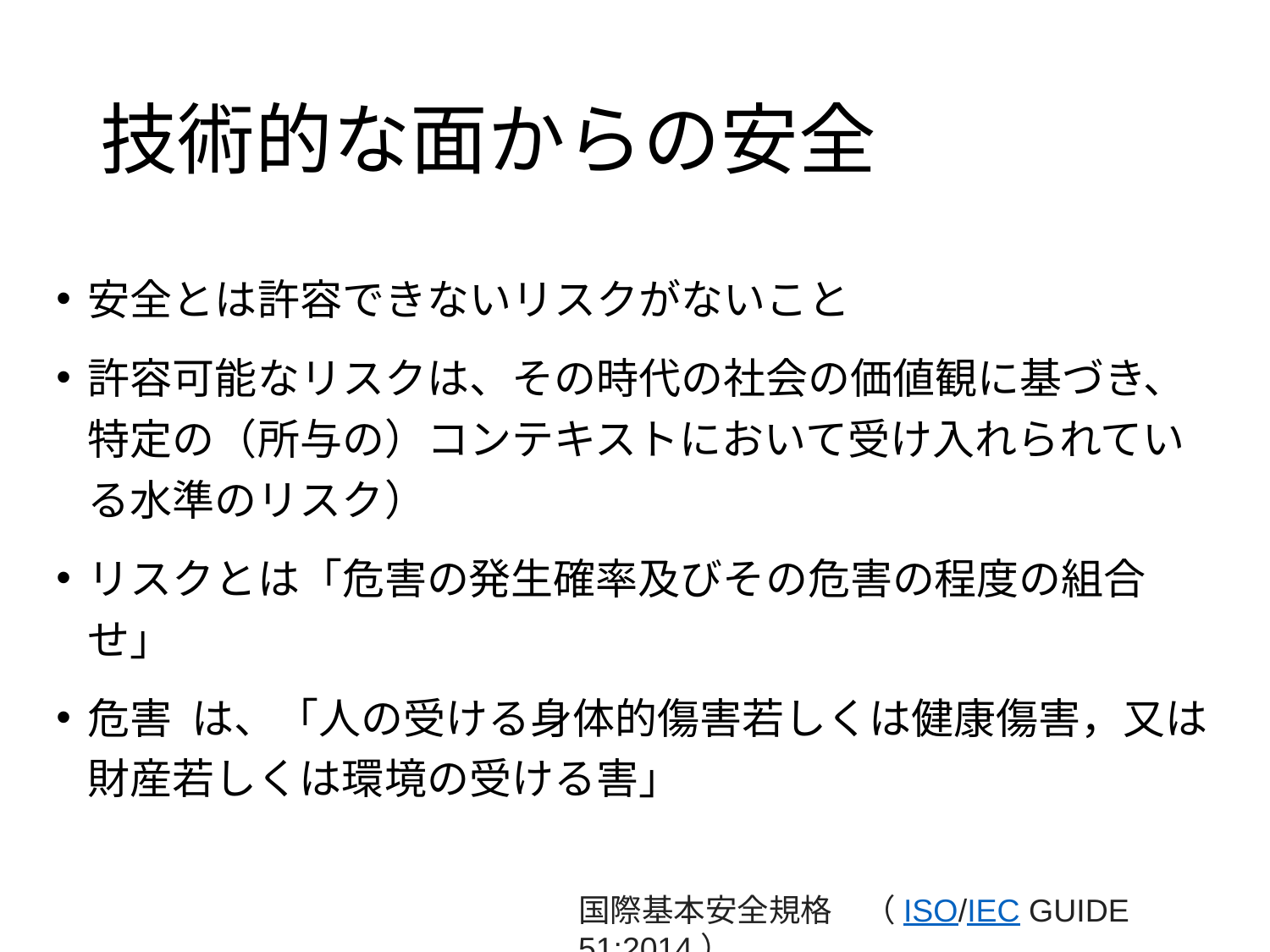

# 技術的な面からの安全
安全とは許容できないリスクがないこと
許容可能なリスクは、その時代の社会の価値観に基づき、特定の（所与の）コンテキストにおいて受け入れられている水準のリスク）
リスクとは「危害の発生確率及びその危害の程度の組合せ」
危害  は、「人の受ける身体的傷害若しくは健康傷害，又は財産若しくは環境の受ける害」

国際基本安全規格　（ISO/IEC GUIDE 51:2014）